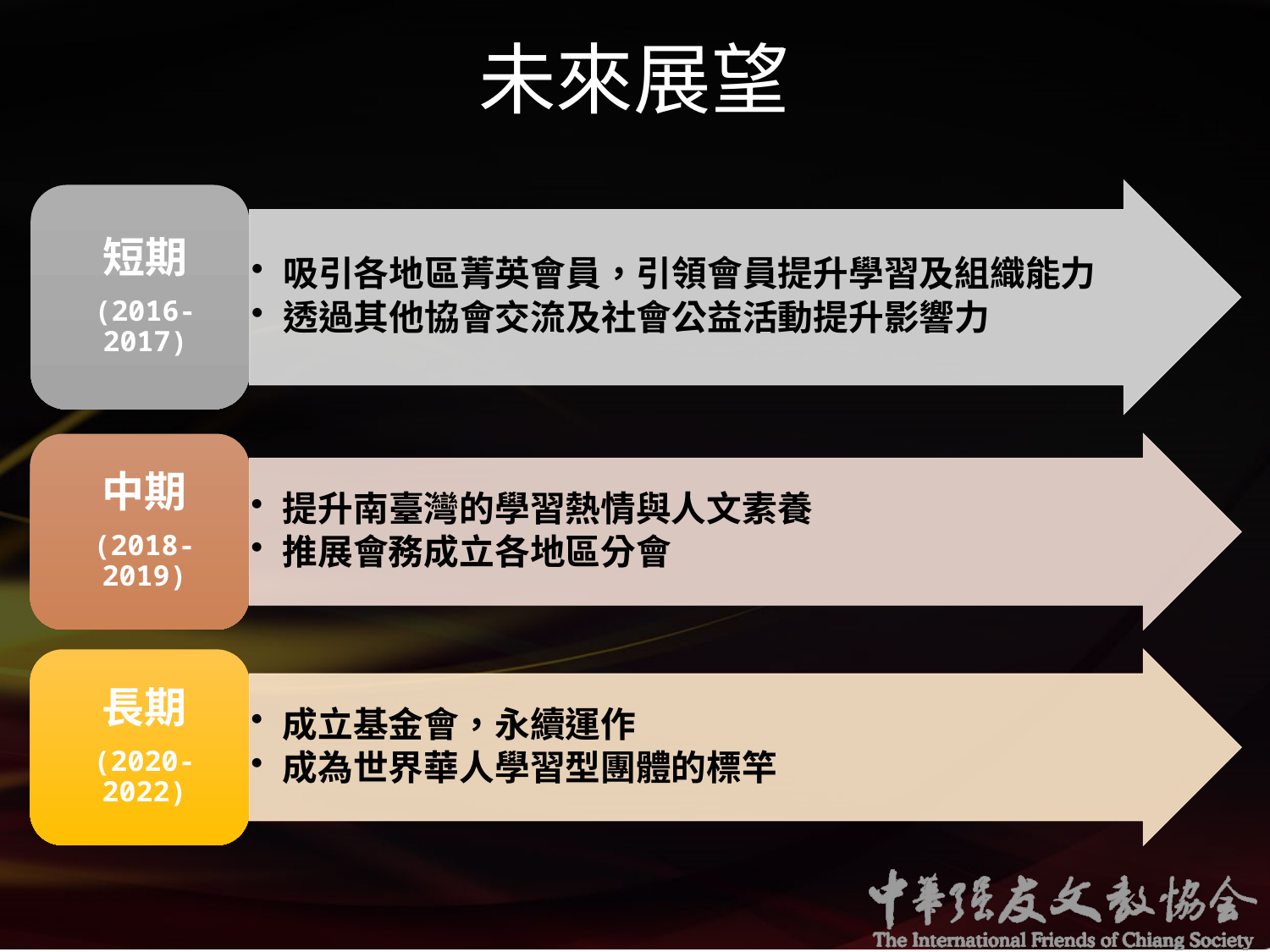

# 未來展望
吸引各地區菁英會員，引領會員提升學習及組織能力
透過其他協會交流及社會公益活動提升影響力
短期
(2016-2017)
提升南臺灣的學習熱情與人文素養
推展會務成立各地區分會
中期
(2018-2019)
成立基金會，永續運作
成為世界華人學習型團體的標竿
長期
(2020-2022)